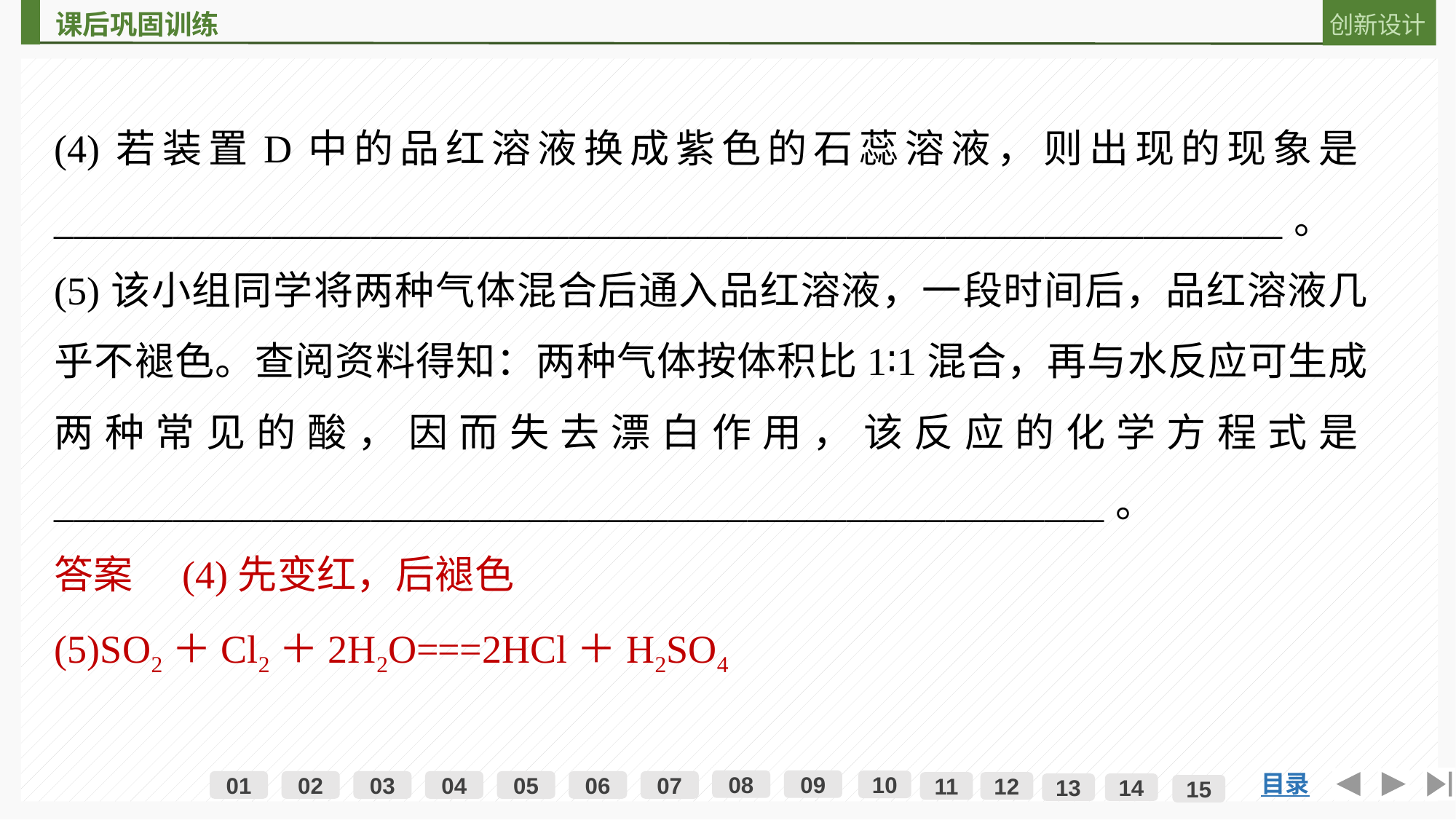

(4)若装置D中的品红溶液换成紫色的石蕊溶液，则出现的现象是______________________________________________________________。
(5)该小组同学将两种气体混合后通入品红溶液，一段时间后，品红溶液几乎不褪色。查阅资料得知：两种气体按体积比1∶1混合，再与水反应可生成两种常见的酸，因而失去漂白作用，该反应的化学方程式是_____________________________________________________。
答案　(4)先变红，后褪色
(5)SO2＋Cl2＋2H2O===2HCl＋H2SO4